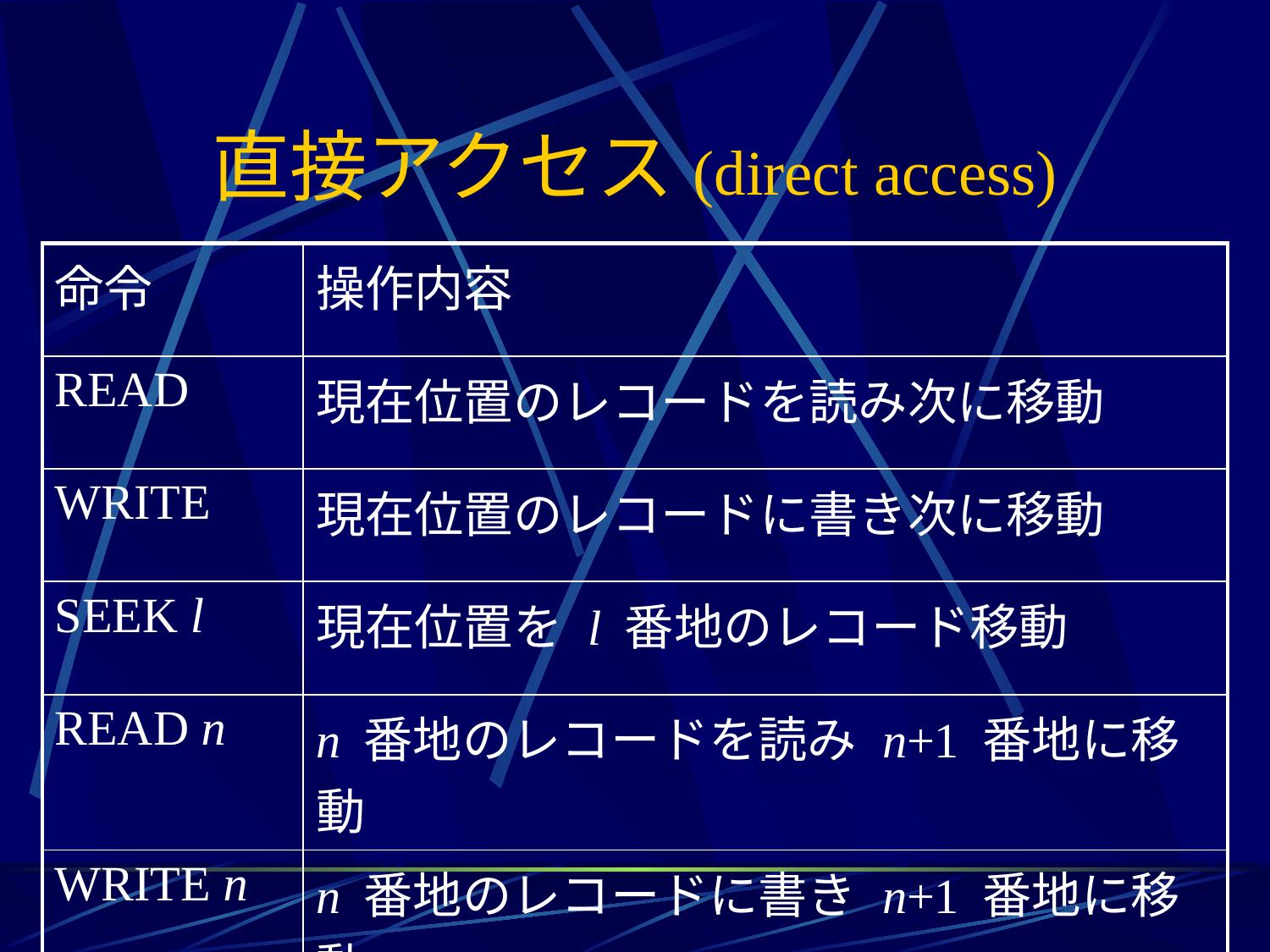

# 直接アクセス(direct access)
| 命令 | 操作内容 |
| --- | --- |
| READ | 現在位置のレコードを読み次に移動 |
| WRITE | 現在位置のレコードに書き次に移動 |
| SEEK l | 現在位置を l 番地のレコード移動 |
| READ n | n 番地のレコードを読み n+1 番地に移動 |
| WRITE n | n 番地のレコードに書き n+1 番地に移動 |